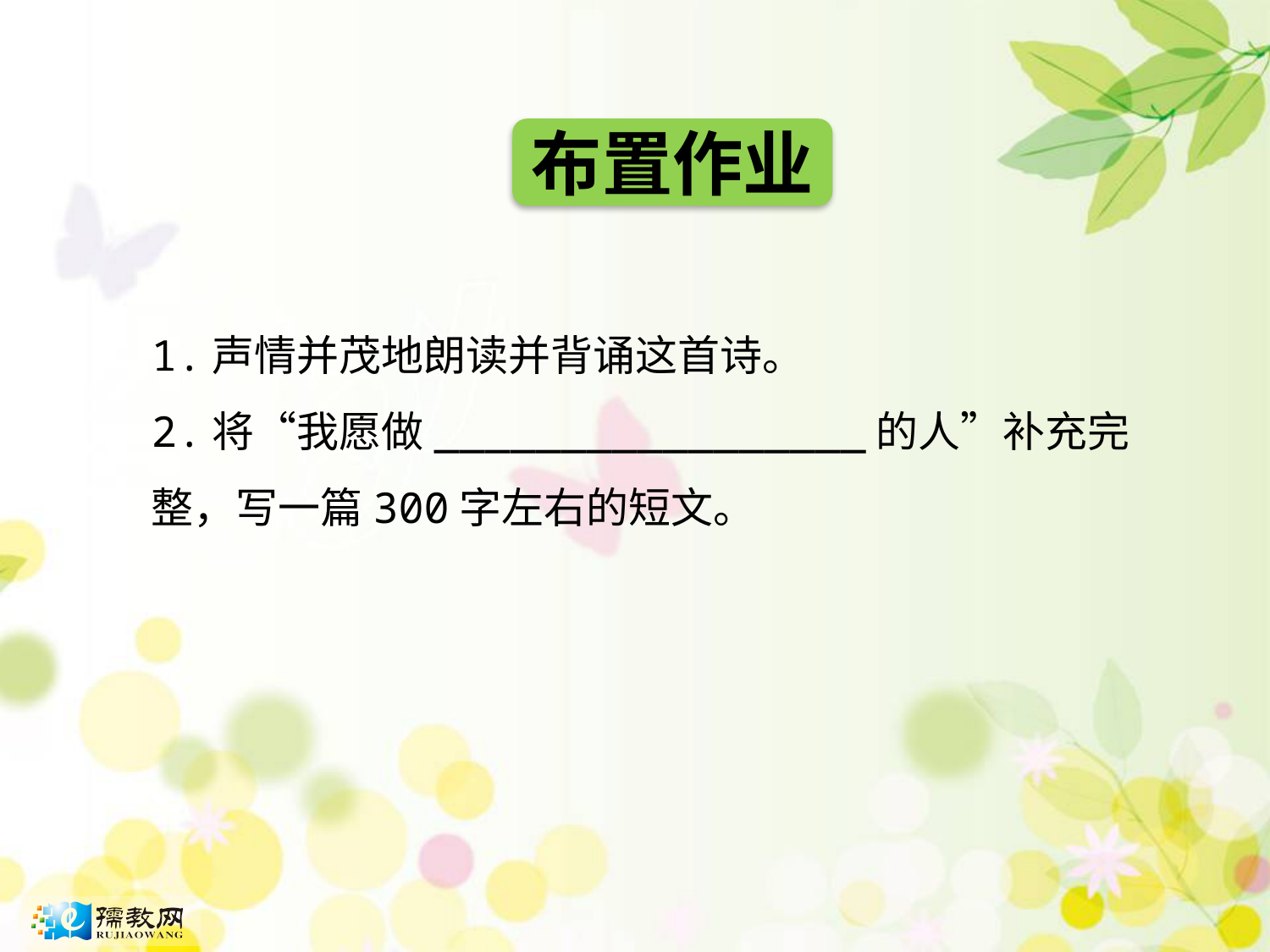

布置作业
1.声情并茂地朗读并背诵这首诗。
2.将“我愿做_________________的人”补充完整，写一篇300字左右的短文。